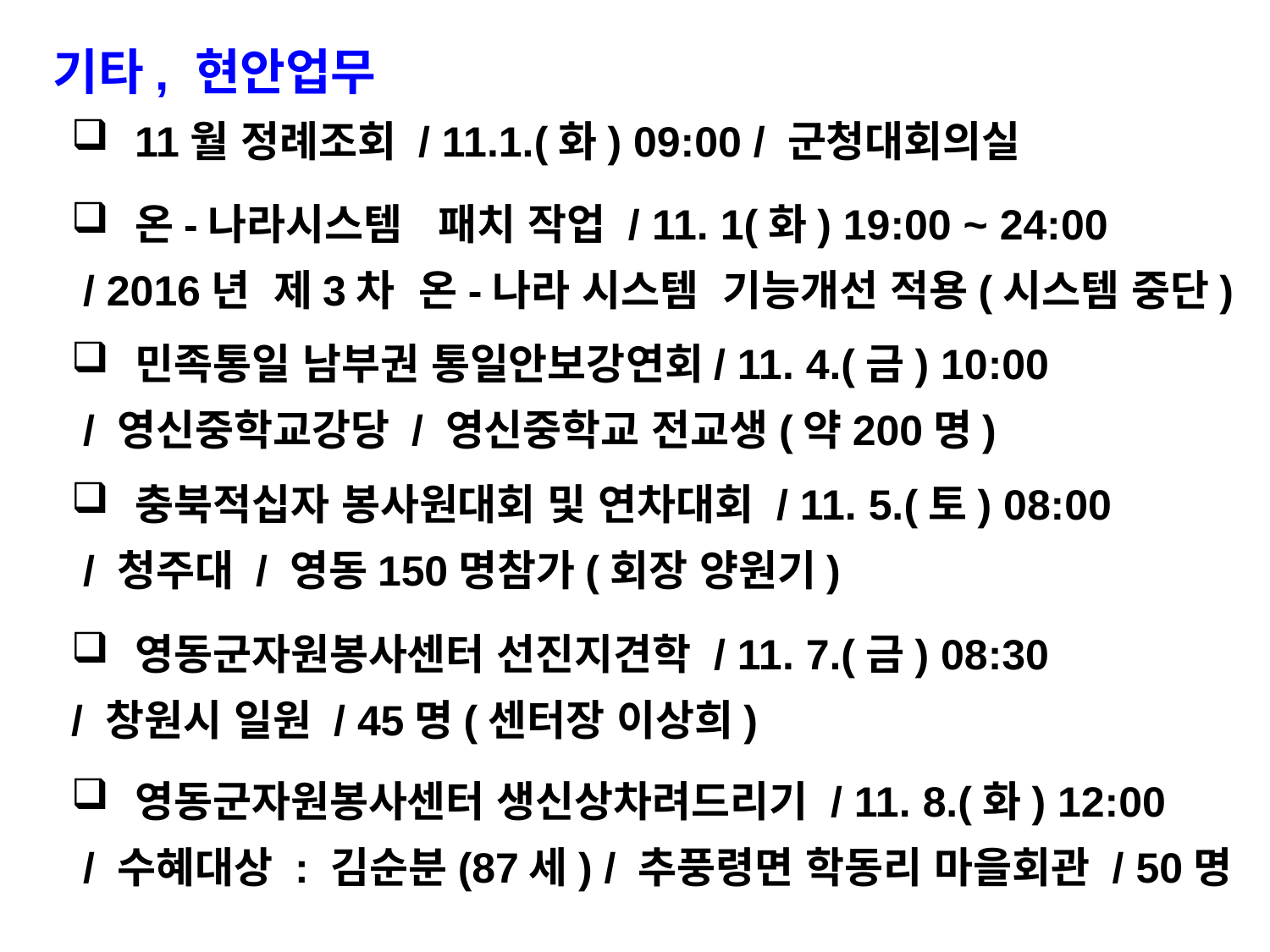

기타, 현안업무
11월 정례조회 / 11.1.(화) 09:00 / 군청대회의실
온-나라시스템   패치 작업 / 11. 1(화) 19:00 ~ 24:00
 / 2016년  제3차  온-나라 시스템  기능개선 적용(시스템 중단)
민족통일 남부권 통일안보강연회/ 11. 4.(금) 10:00
 / 영신중학교강당 / 영신중학교 전교생(약200명)
충북적십자 봉사원대회 및 연차대회 / 11. 5.(토) 08:00
 / 청주대 / 영동150명참가(회장 양원기)
영동군자원봉사센터 선진지견학 / 11. 7.(금) 08:30
/ 창원시 일원 / 45명(센터장 이상희)

영동군자원봉사센터 생신상차려드리기 / 11. 8.(화) 12:00
 / 수혜대상 : 김순분(87세) / 추풍령면 학동리 마을회관 / 50명